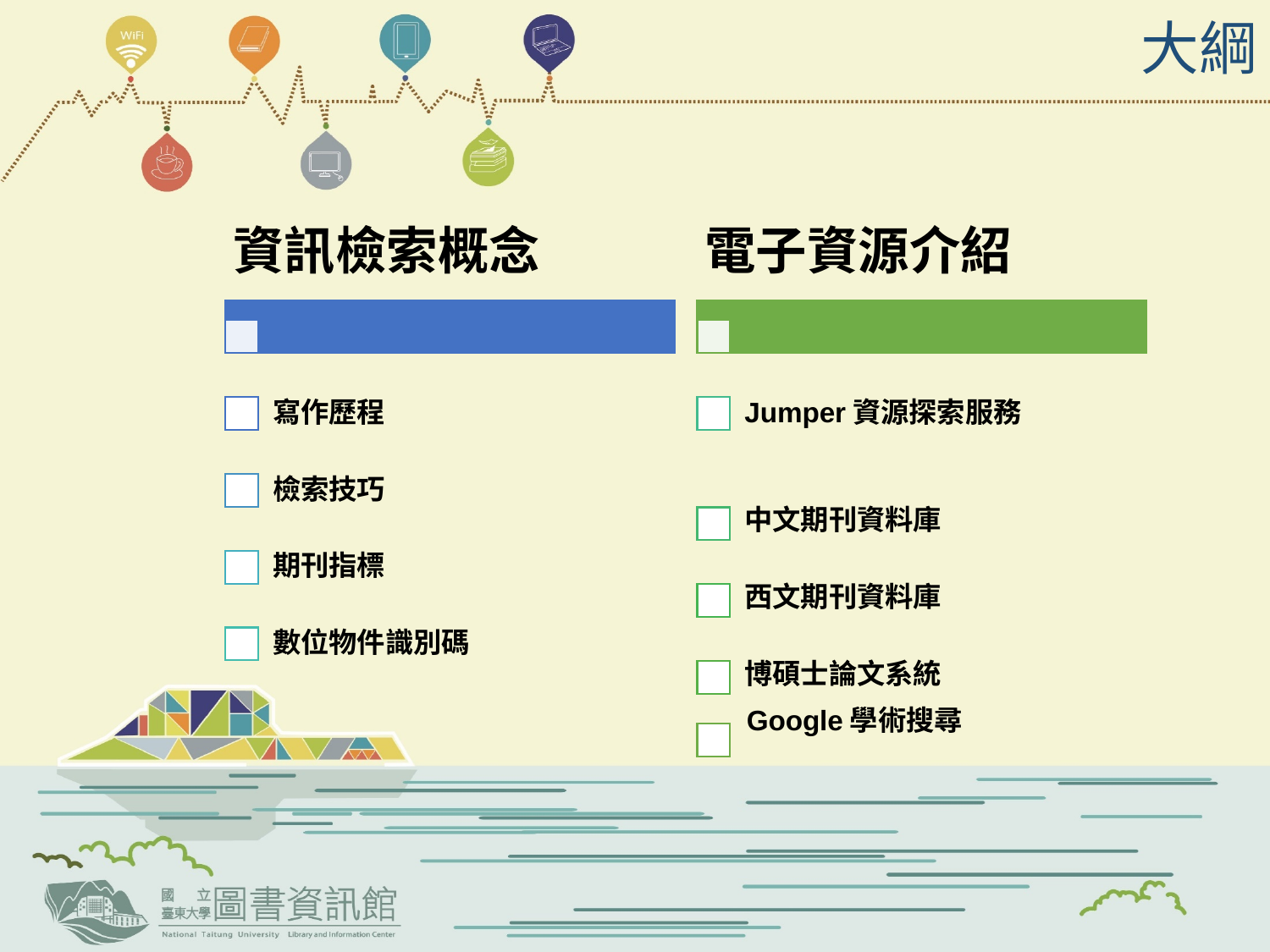

# 大綱
資訊檢索概念
寫作歷程
檢索技巧
期刊指標
數位物件識別碼
電子資源介紹
Jumper資源探索服務
中文期刊資料庫
西文期刊資料庫
博碩士論文系統
Google學術搜尋